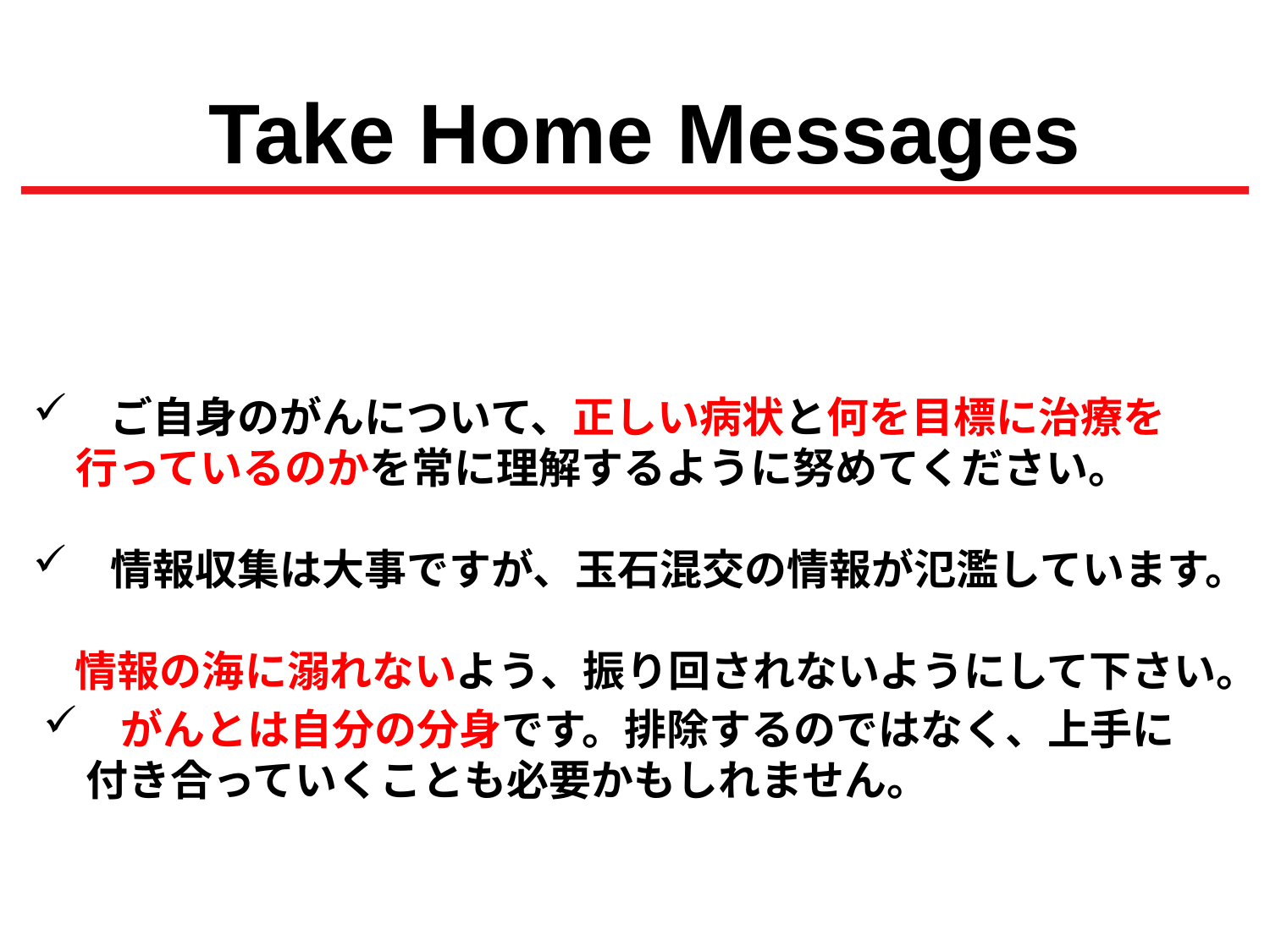

Take Home Messages

　ご自身のがんについて、正しい病状と何を目標に治療を
　行っているのかを常に理解するように努めてください。
　情報収集は大事ですが、玉石混交の情報が氾濫しています。
　情報の海に溺れないよう、振り回されないようにして下さい。
　がんとは自分の分身です。排除するのではなく、上手に
　付き合っていくことも必要かもしれません。